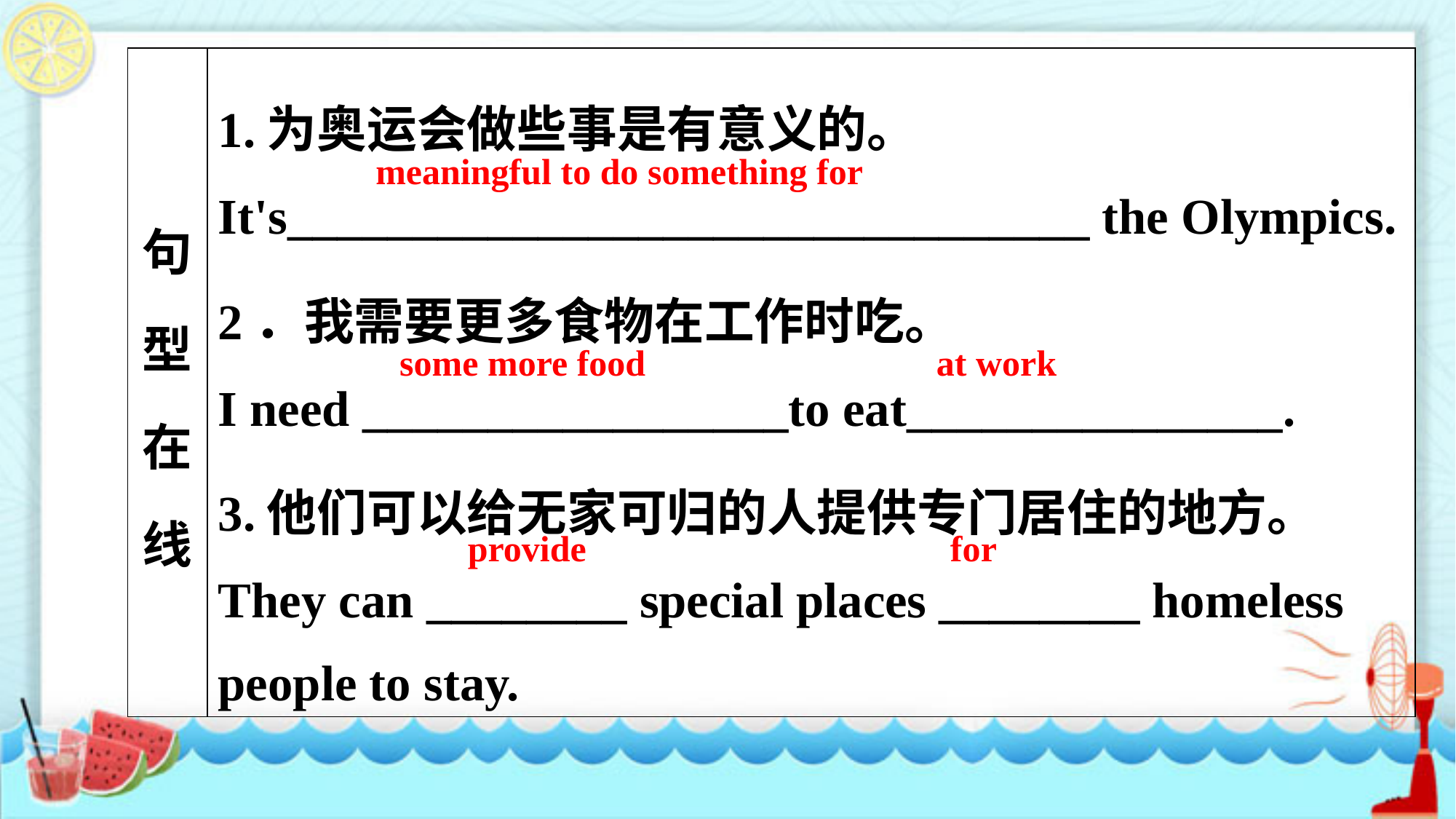

| 句 型 在 线 | 1.为奥运会做些事是有意义的。 It's\_\_\_\_\_\_\_\_\_\_\_\_\_\_\_\_\_\_\_\_\_\_\_\_\_\_\_\_\_\_\_\_ the Olympics. 2．我需要更多食物在工作时吃。 I need \_\_\_\_\_\_\_\_\_\_\_\_\_\_\_\_\_to eat\_\_\_\_\_\_\_\_\_\_\_\_\_\_\_. 3.他们可以给无家可归的人提供专门居住的地方。 They can \_\_\_\_\_\_\_\_ special places \_\_\_\_\_\_\_\_ homeless people to stay. |
| --- | --- |
 meaningful to do something for

some more food                                at work
provide                                        for